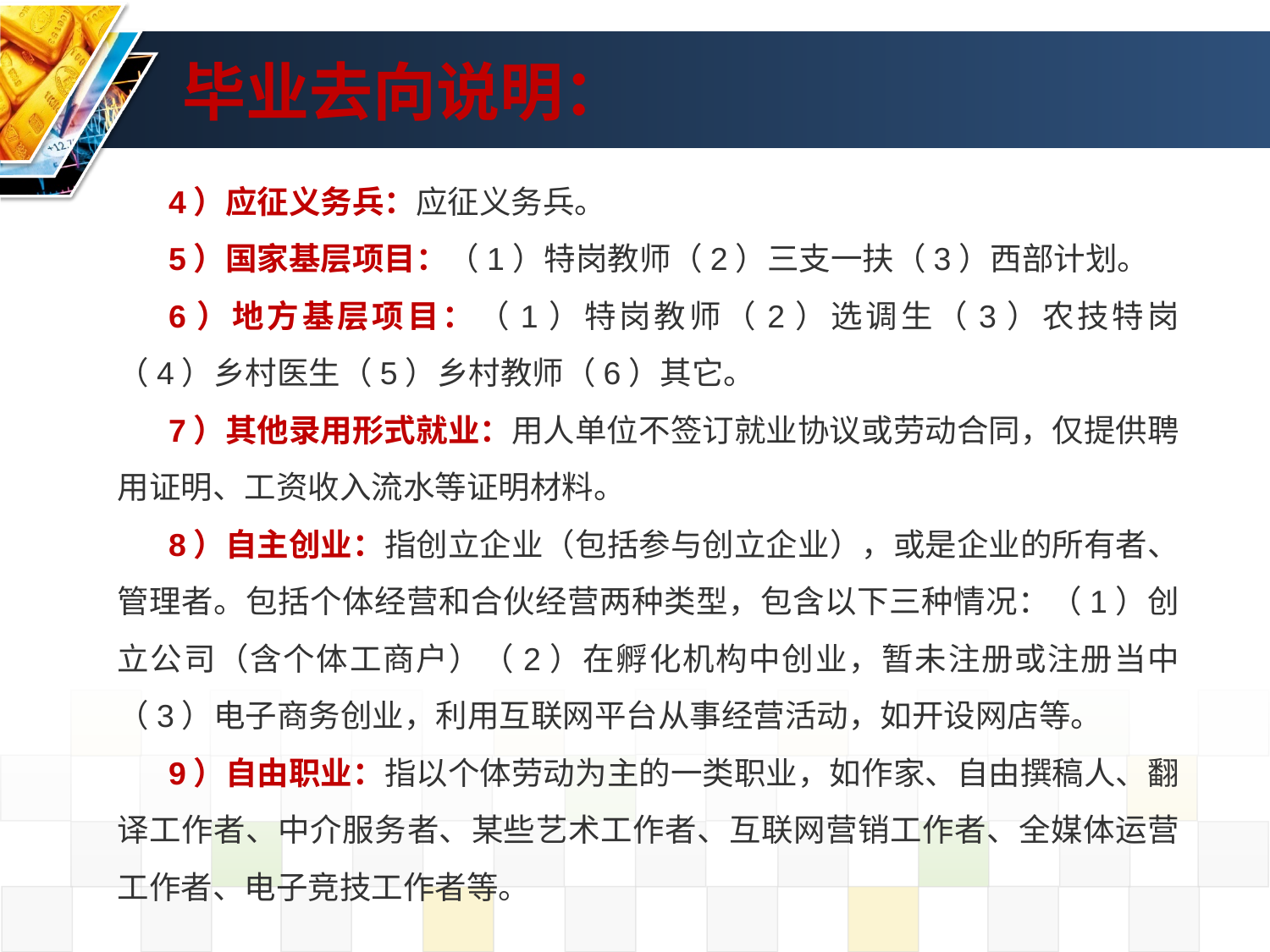

# 毕业去向说明：
4）应征义务兵：应征义务兵。
5）国家基层项目：（1）特岗教师（2）三支一扶（3）西部计划。
6）地方基层项目：（1）特岗教师（2）选调生（3）农技特岗（4）乡村医生（5）乡村教师（6）其它。
7）其他录用形式就业：用人单位不签订就业协议或劳动合同，仅提供聘用证明、工资收入流水等证明材料。
8）自主创业：指创立企业（包括参与创立企业），或是企业的所有者、管理者。包括个体经营和合伙经营两种类型，包含以下三种情况：（1）创立公司（含个体工商户）（2）在孵化机构中创业，暂未注册或注册当中（3）电子商务创业，利用互联网平台从事经营活动，如开设网店等。
9）自由职业：指以个体劳动为主的一类职业，如作家、自由撰稿人、翻译工作者、中介服务者、某些艺术工作者、互联网营销工作者、全媒体运营工作者、电子竞技工作者等。